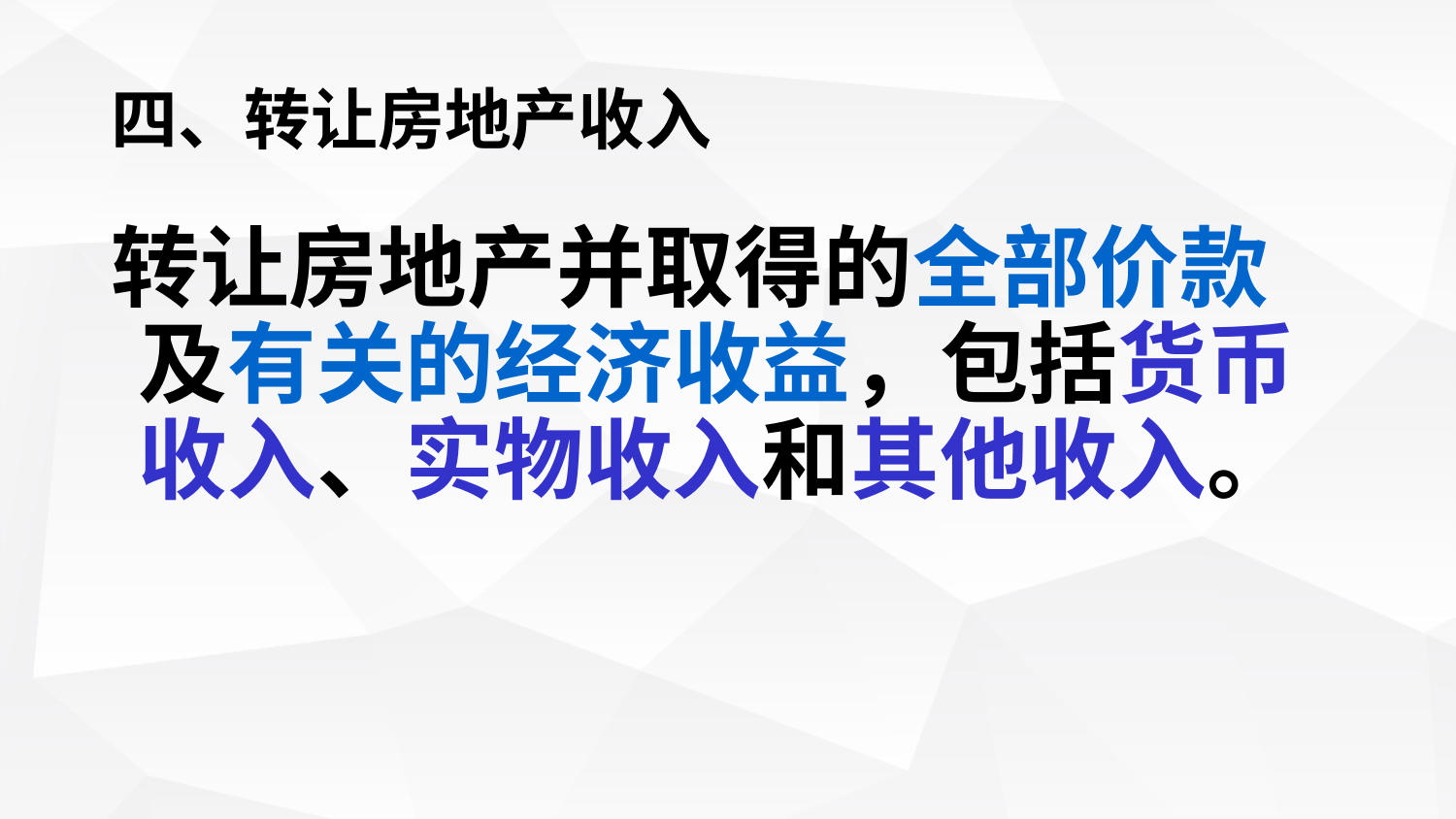

# 四、转让房地产收入
转让房地产并取得的全部价款及有关的经济收益，包括货币收入、实物收入和其他收入。